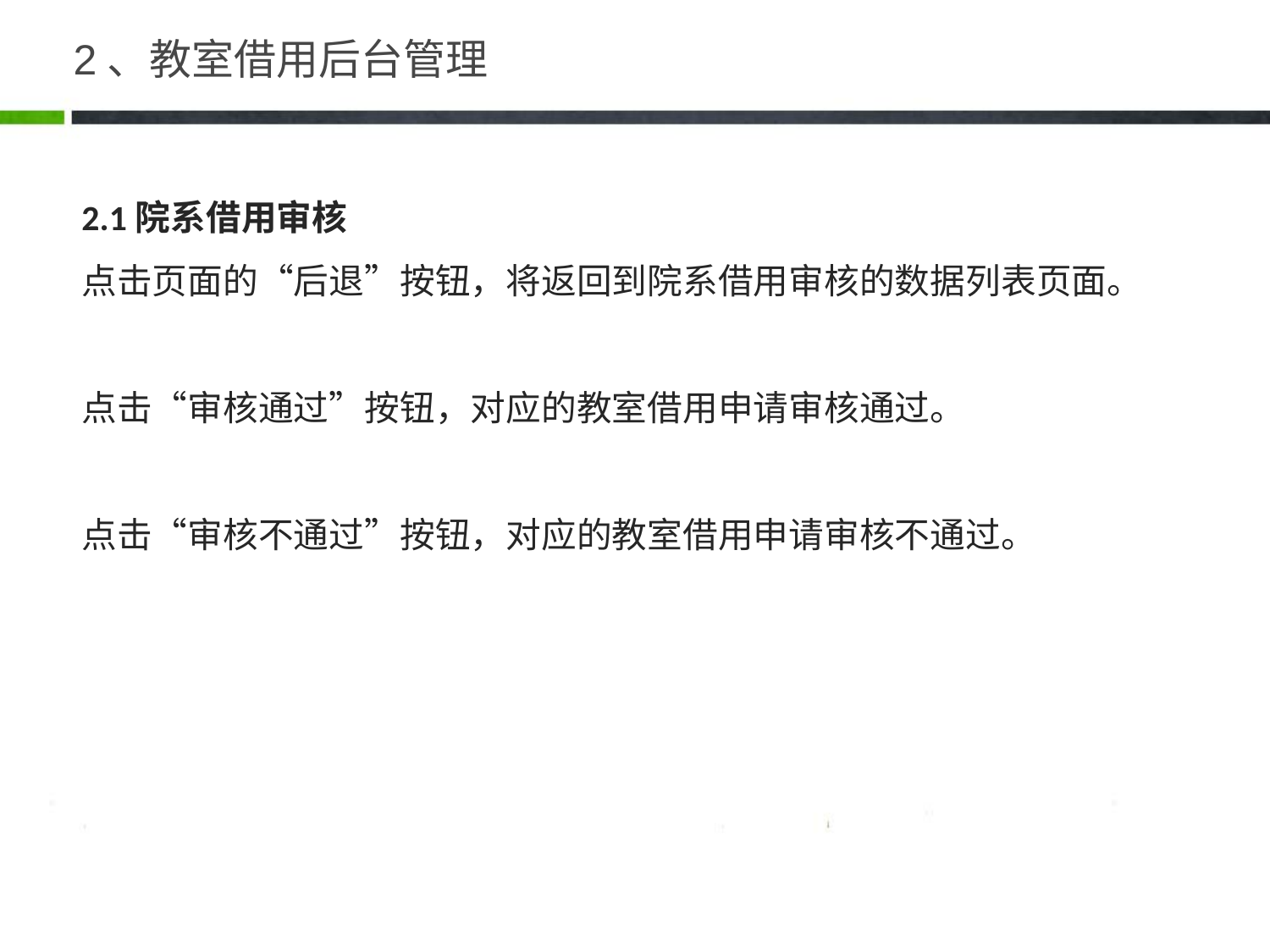

# 2、教室借用后台管理
2.1院系借用审核
点击页面的“后退”按钮，将返回到院系借用审核的数据列表页面。

点击“审核通过”按钮，对应的教室借用申请审核通过。

点击“审核不通过”按钮，对应的教室借用申请审核不通过。